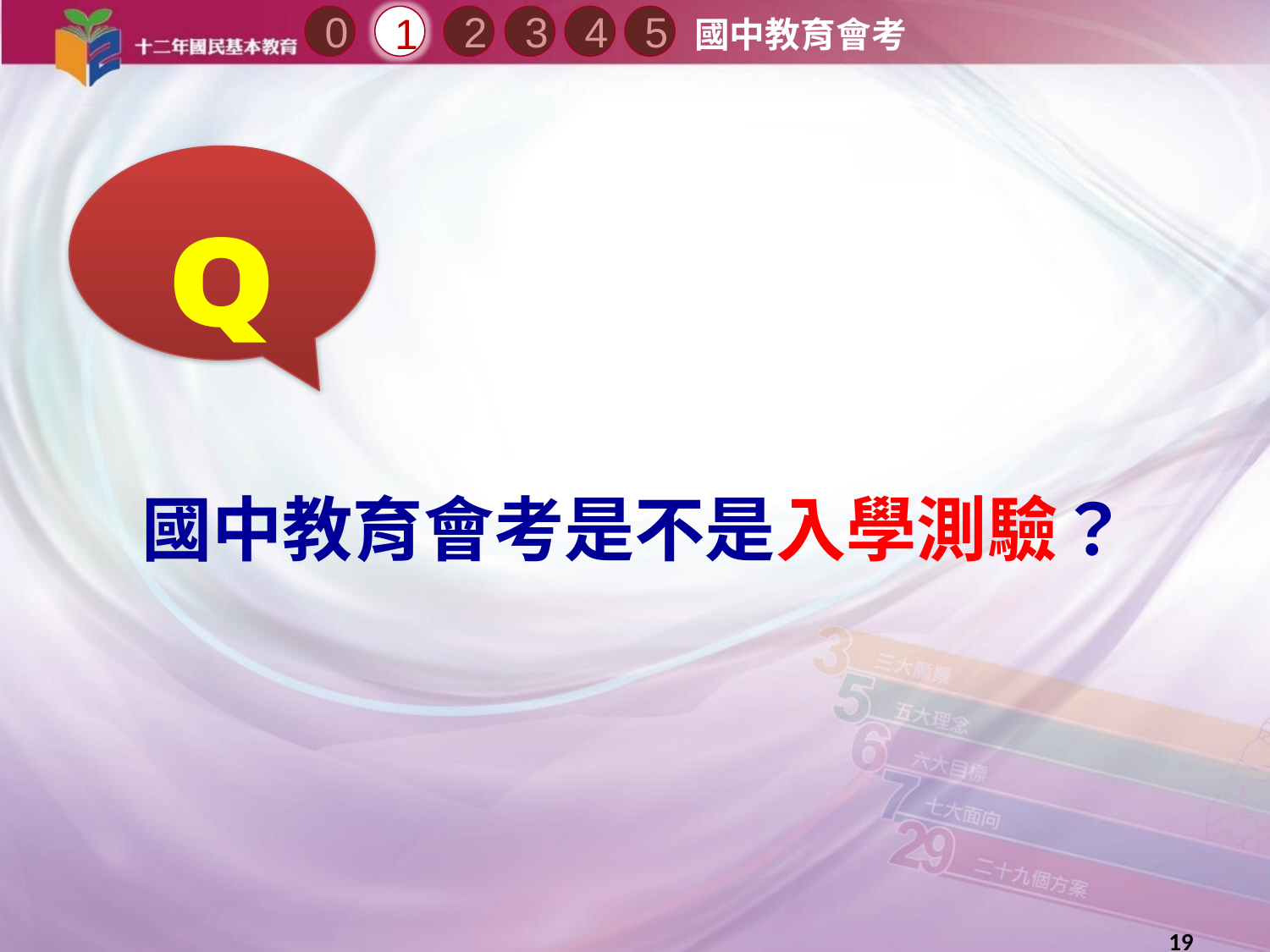

國中教育會考
0
1
3
2
4
5
Q
國中教育會考是不是入學測驗？
19